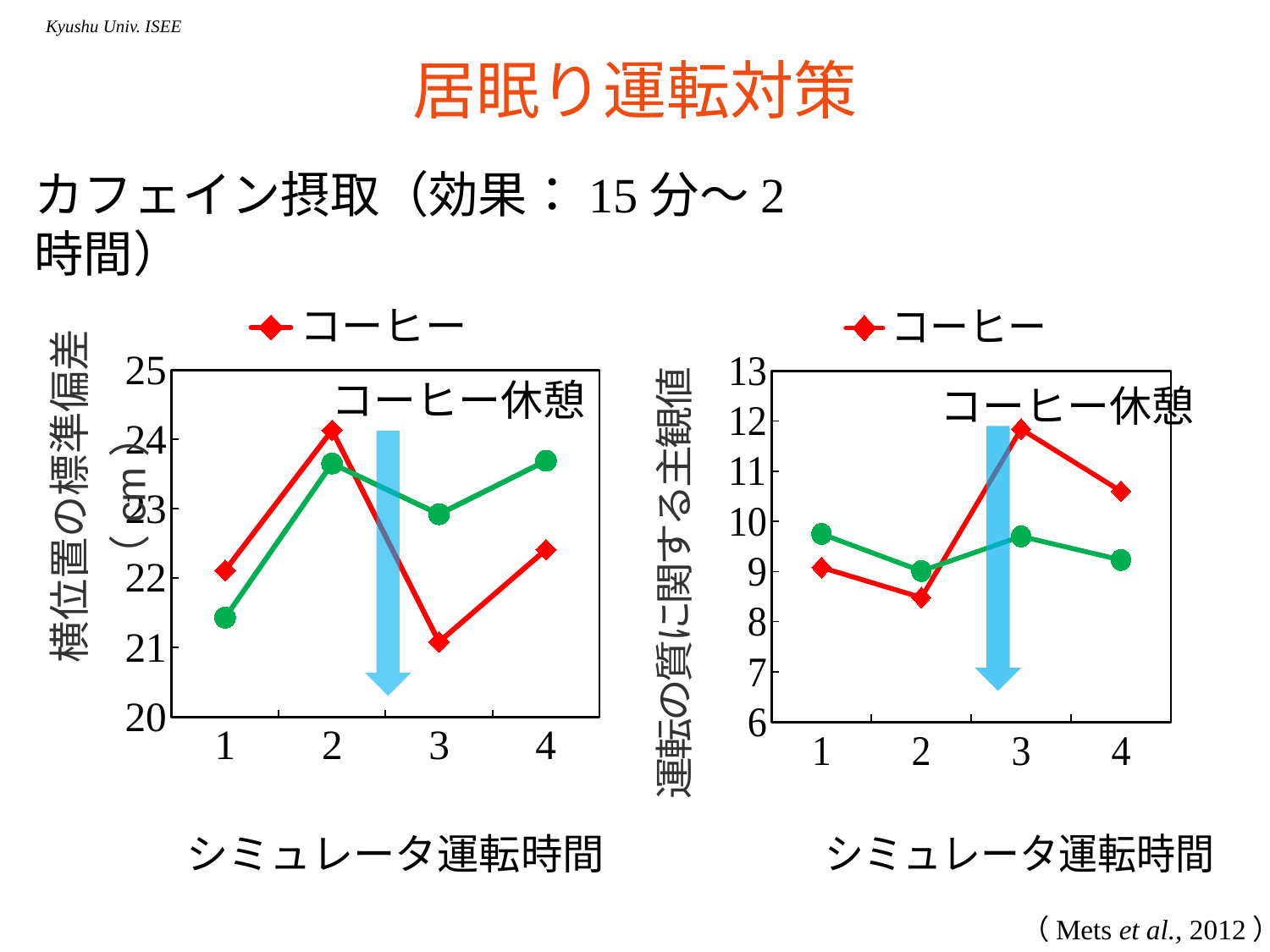

# 居眠り運転対策
カフェイン摂取（効果：15分〜2時間）

### Chart

| Category | コーヒー | デカフェ |
|---|---|---|
| 1.0 | 22.11 | 21.43 |
| 2.0 | 24.13 | 23.65 |
| 3.0 | 21.08 | 22.92 |
| 4.0 | 22.41 | 23.69 |

### Chart

| Category | コーヒー | デカフェ |
|---|---|---|
| 1.0 | 9.08 | 9.75 |
| 2.0 | 8.48 | 9.01 |
| 3.0 | 11.84 | 9.7 |
| 4.0 | 10.6 | 9.229999999999999 |
コーヒー休憩
コーヒー休憩

（Mets et al., 2012）